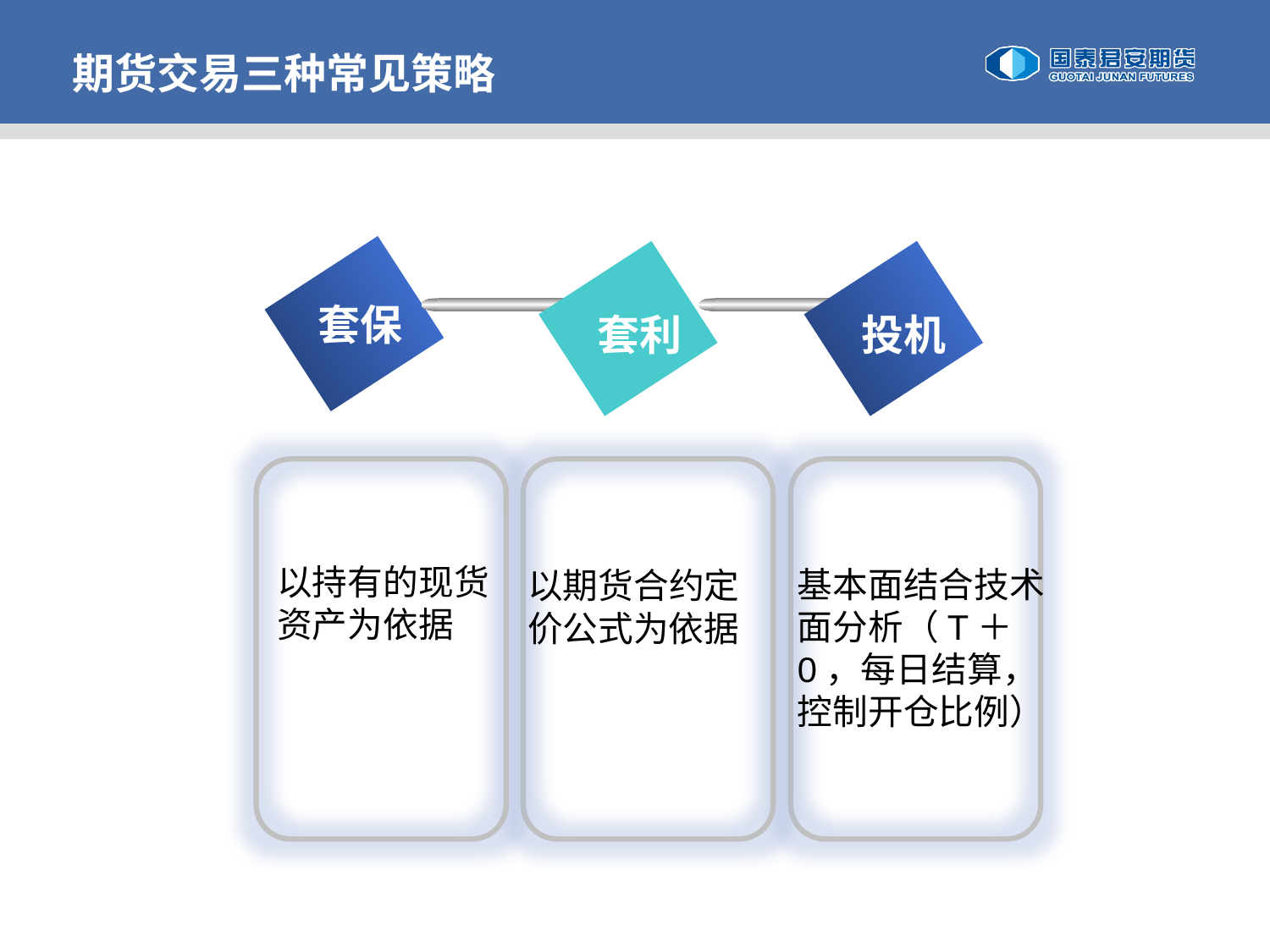

期货交易三种常见策略

套保

套利
投机

以持有的现货资产为依据
基本面结合技术面分析（T＋0，每日结算，控制开仓比例）
以期货合约定价公式为依据